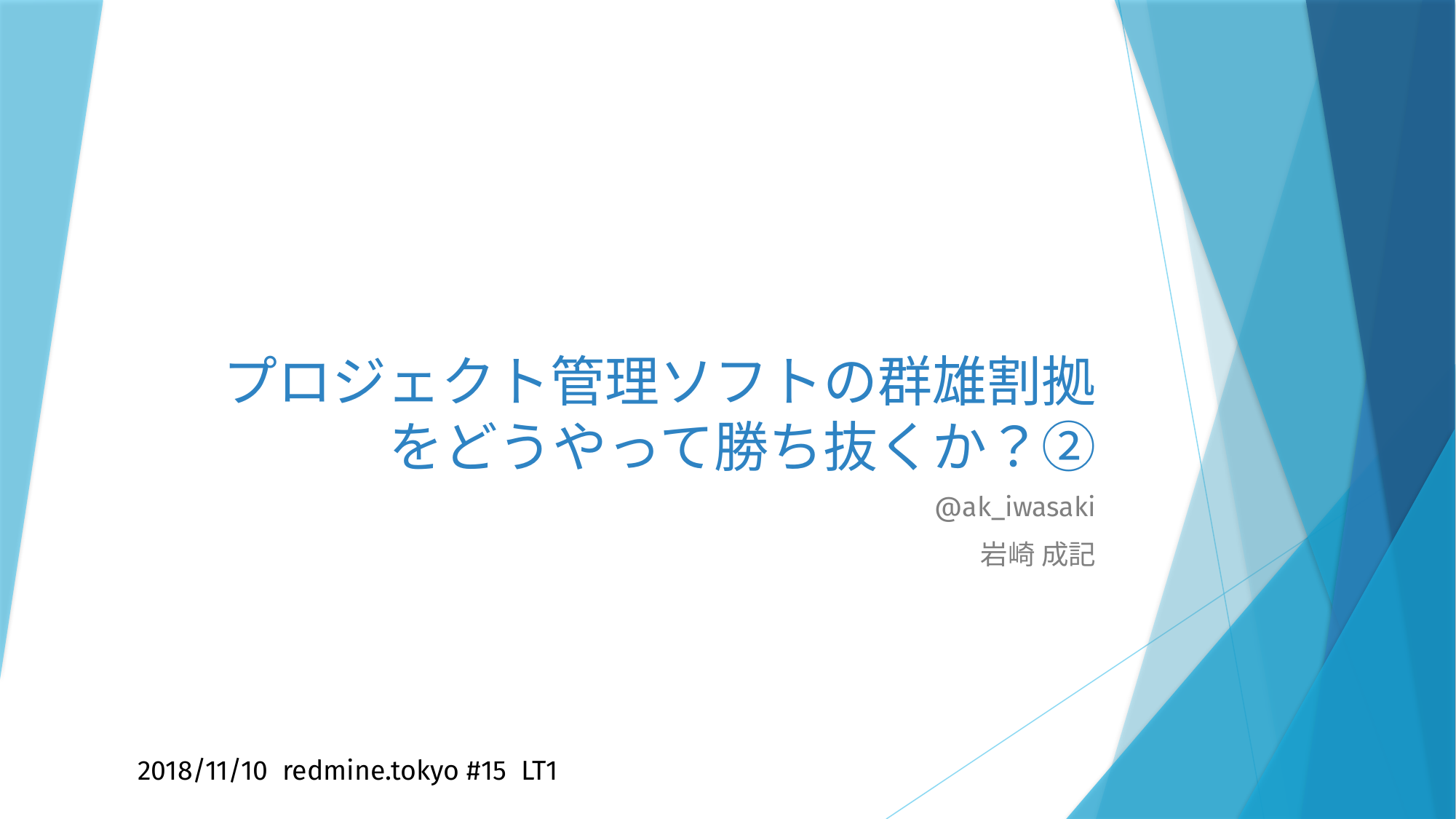

# プロジェクト管理ソフトの群雄割拠をどうやって勝ち抜くか？②
@ak_iwasaki
岩崎 成記
2018/11/10  redmine.tokyo #15  LT1